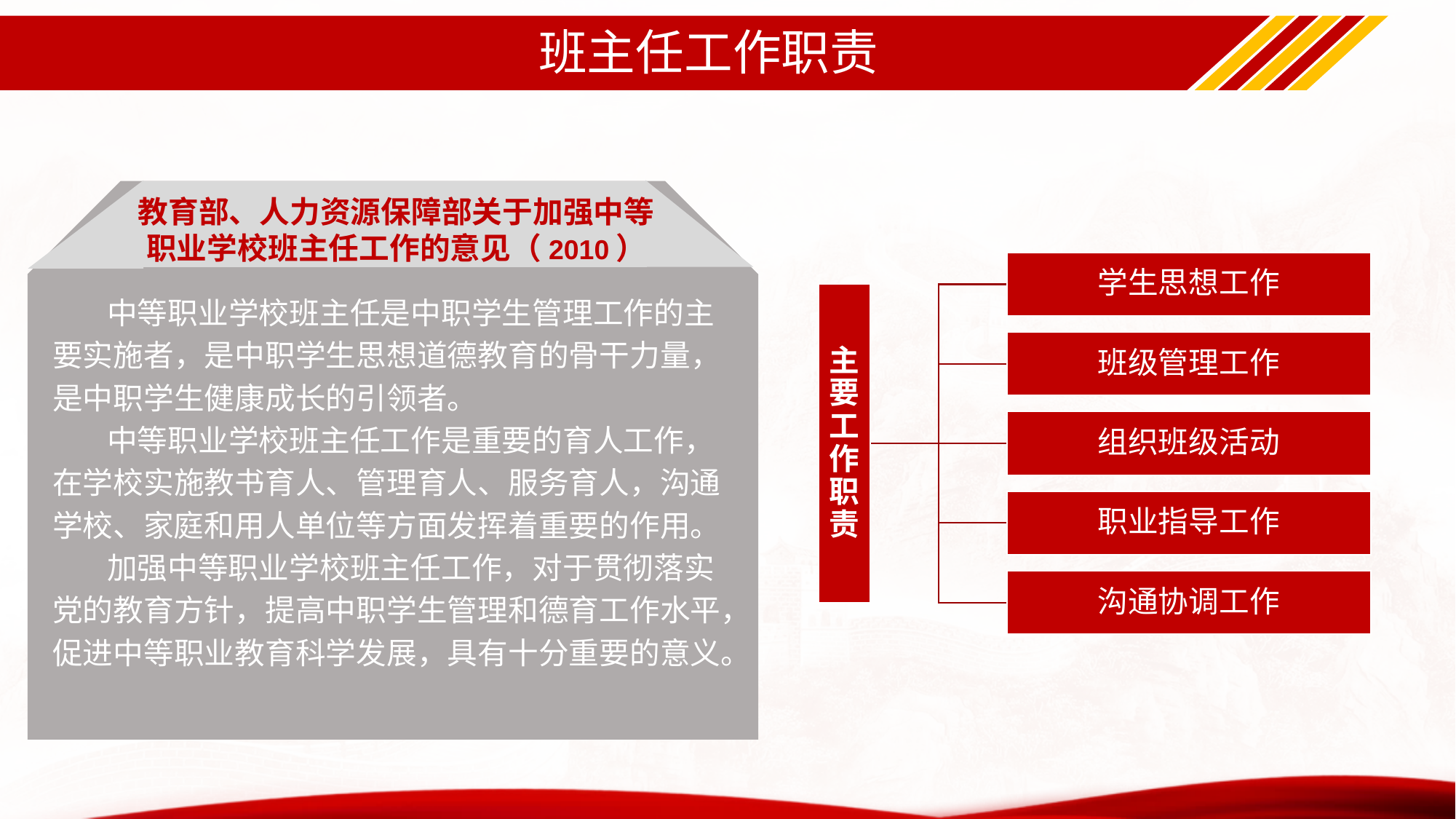

# 班主任工作职责

教育部、人力资源保障部关于加强中等职业学校班主任工作的意见（2010）
学生思想工作
主要工作职责

班级管理工作

组织班级活动

职业指导工作
沟通协调工作
中等职业学校班主任是中职学生管理工作的主要实施者，是中职学生思想道德教育的骨干力量，是中职学生健康成长的引领者。
中等职业学校班主任工作是重要的育人工作，在学校实施教书育人、管理育人、服务育人，沟通学校、家庭和用人单位等方面发挥着重要的作用。
加强中等职业学校班主任工作，对于贯彻落实党的教育方针，提高中职学生管理和德育工作水平，促进中等职业教育科学发展，具有十分重要的意义。